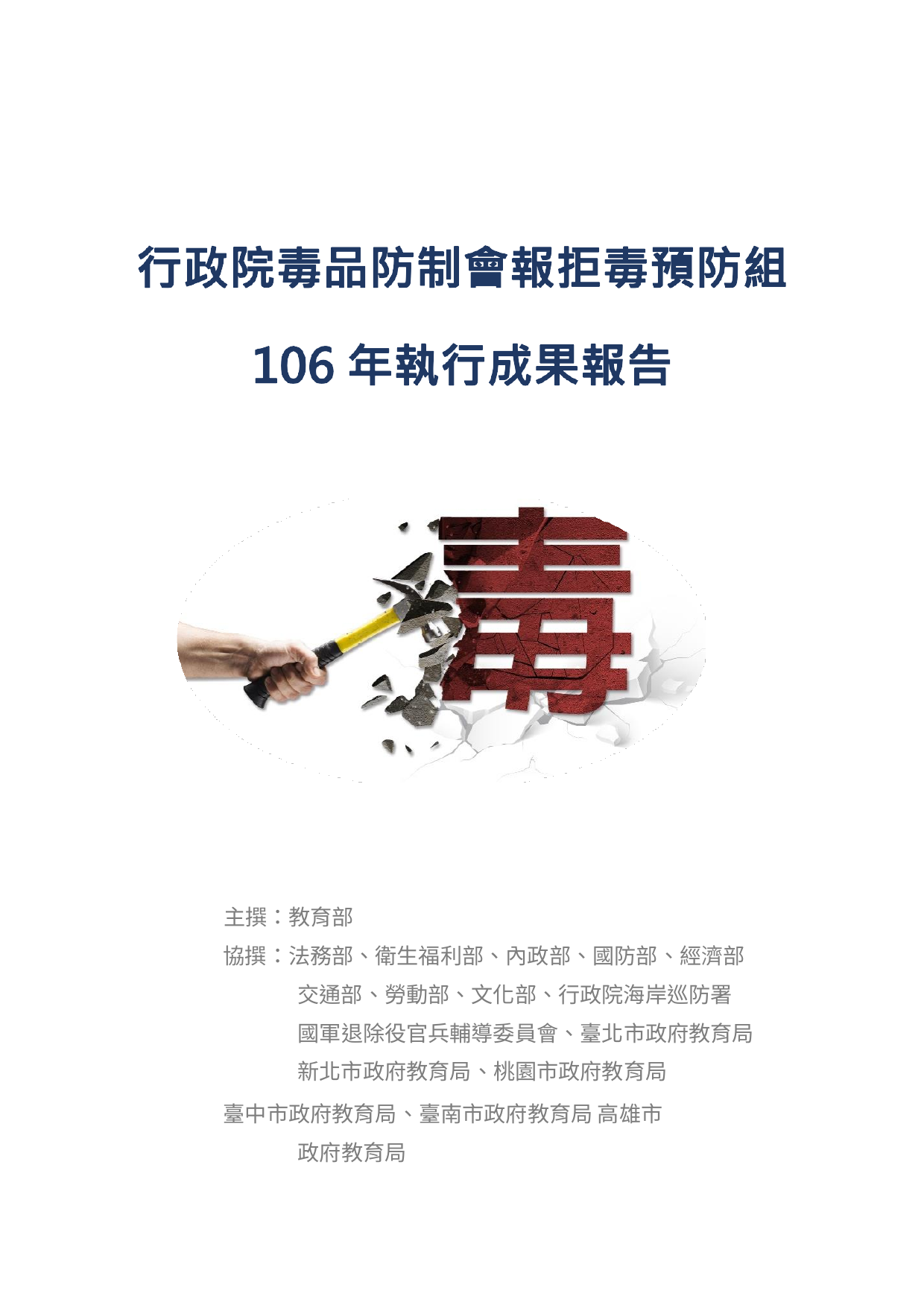

主撰：教育部
協撰：法務部、衛生福利部、內政部、國防部、經濟部 交通部、勞動部、文化部、行政院海岸巡防署 國軍退除役官兵輔導委員會、臺北市政府教育局 新北市政府教育局、桃園市政府教育局
臺中市政府教育局、臺南市政府教育局 高雄市政府教育局